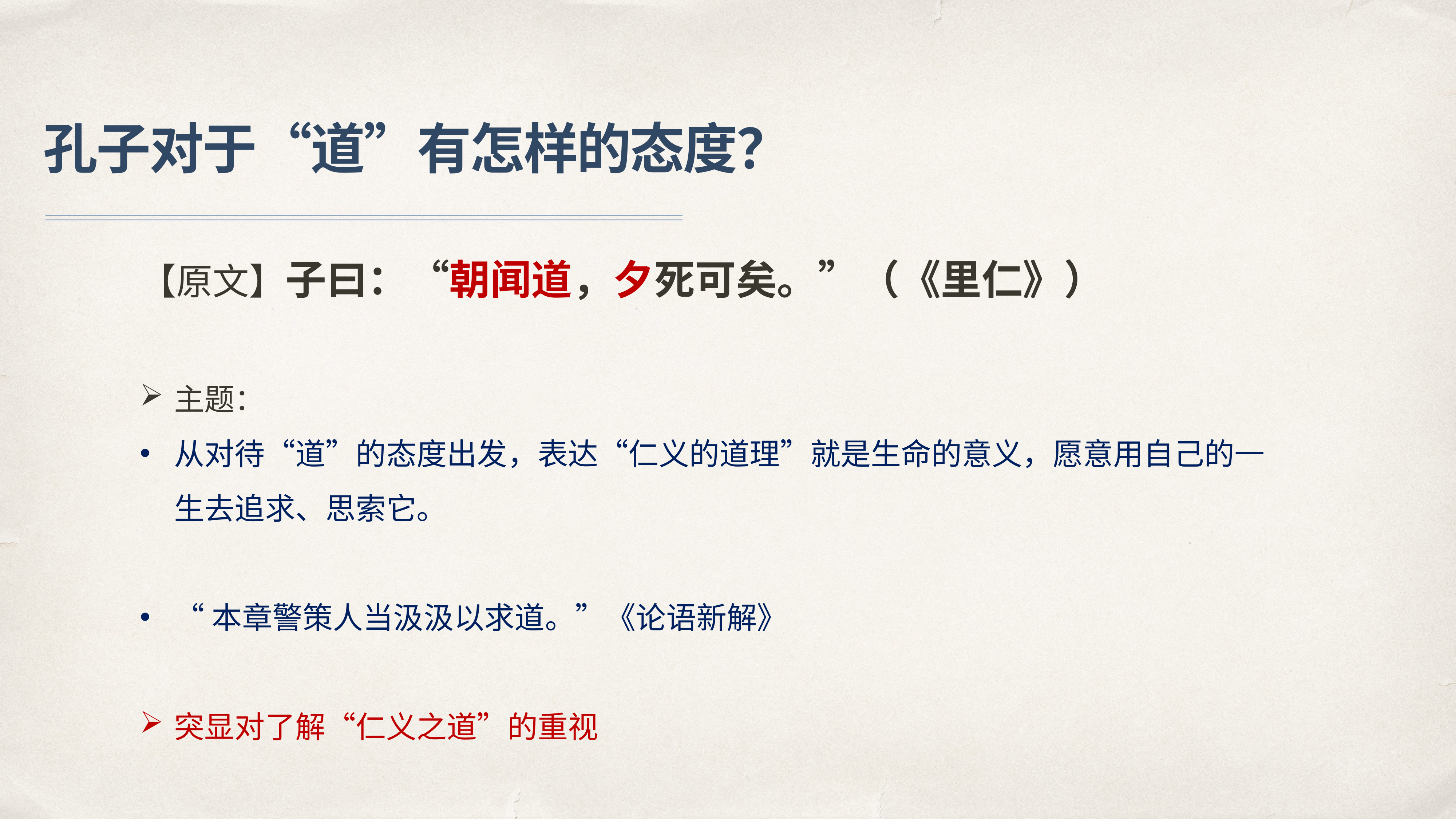

# 孔子对于“道”有怎样的态度？

【原文】子曰：“朝闻道，夕死可矣。”（《里仁》）

主题：
从对待“道”的态度出发，表达“仁义的道理”就是生命的意义，愿意用自己的一生去追求、思索它。

“本章警策人当汲汲以求道。”《论语新解》

突显对了解“仁义之道”的重视